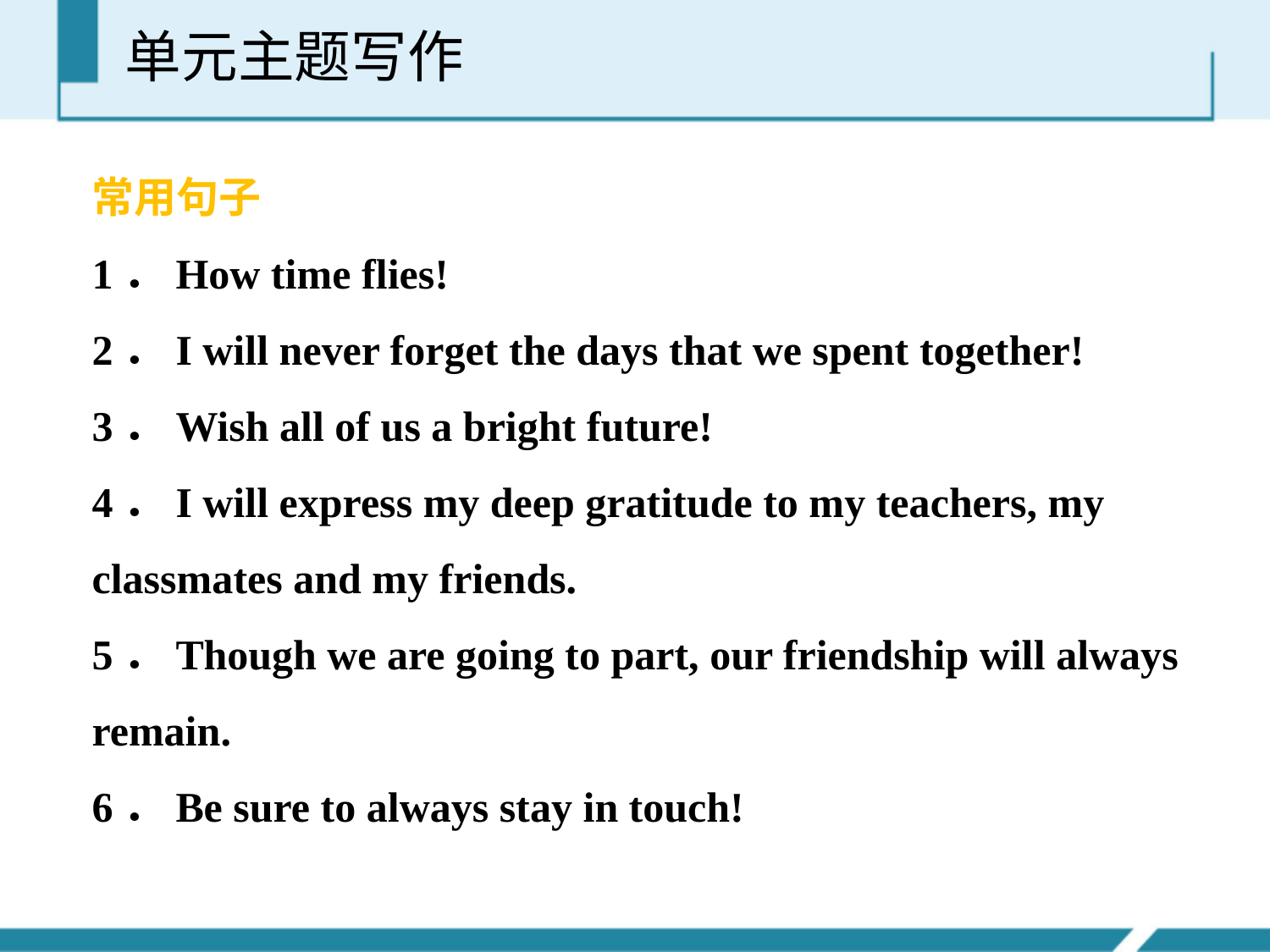

单元主题写作
常用句子
1．How time flies!
2．I will never forget the days that we spent together!
3．Wish all of us a bright future!
4．I will express my deep gratitude to my teachers, my classmates and my friends.
5．Though we are going to part, our friendship will always remain.
6．Be sure to always stay in touch!